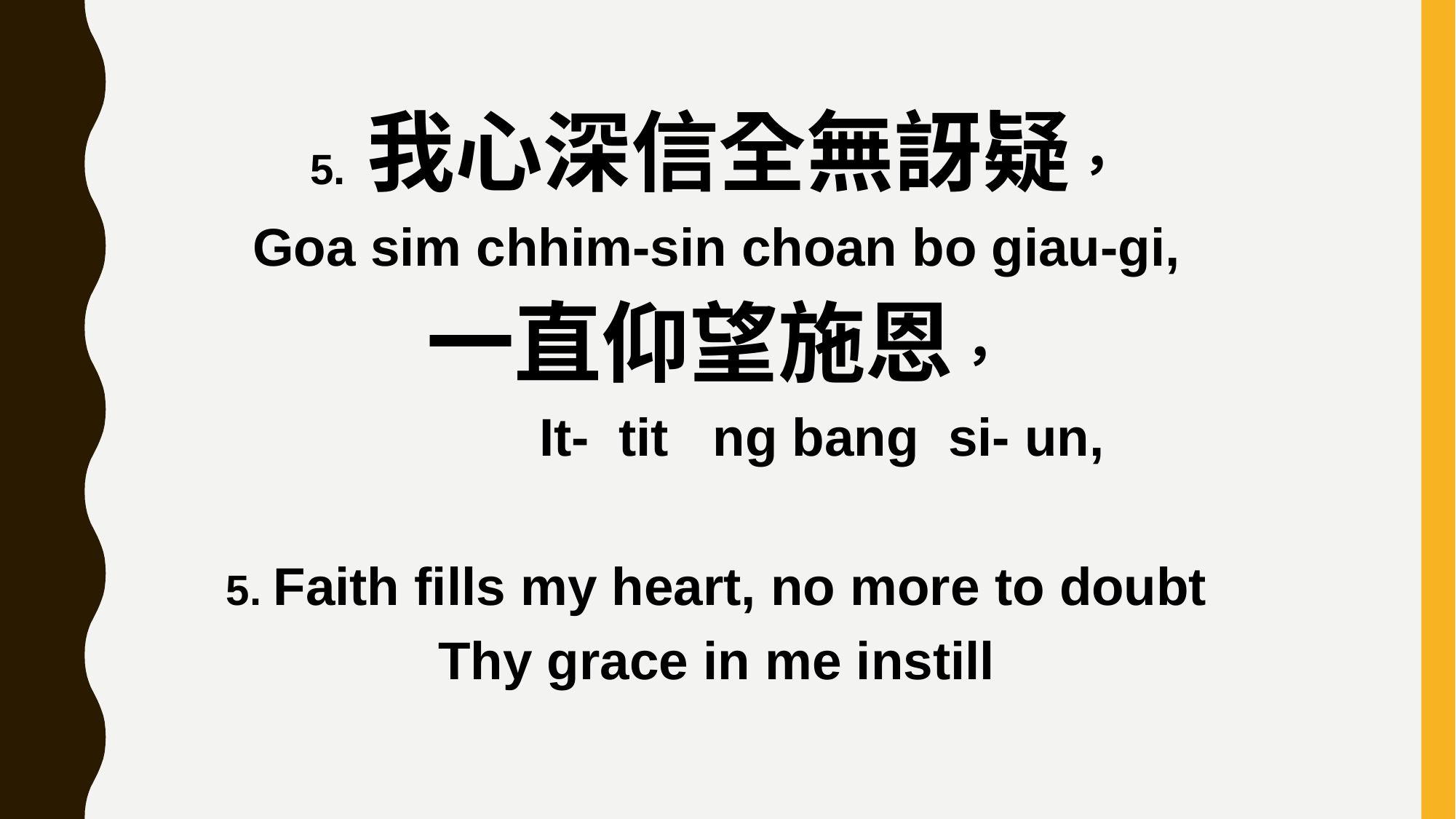

5. 我心深信全無訝疑，
Goa sim chhim-sin choan bo giau-gi,
一直仰望施恩，
                         It-  tit   ng bang  si- un,

5. Faith fills my heart, no more to doubt
Thy grace in me instill